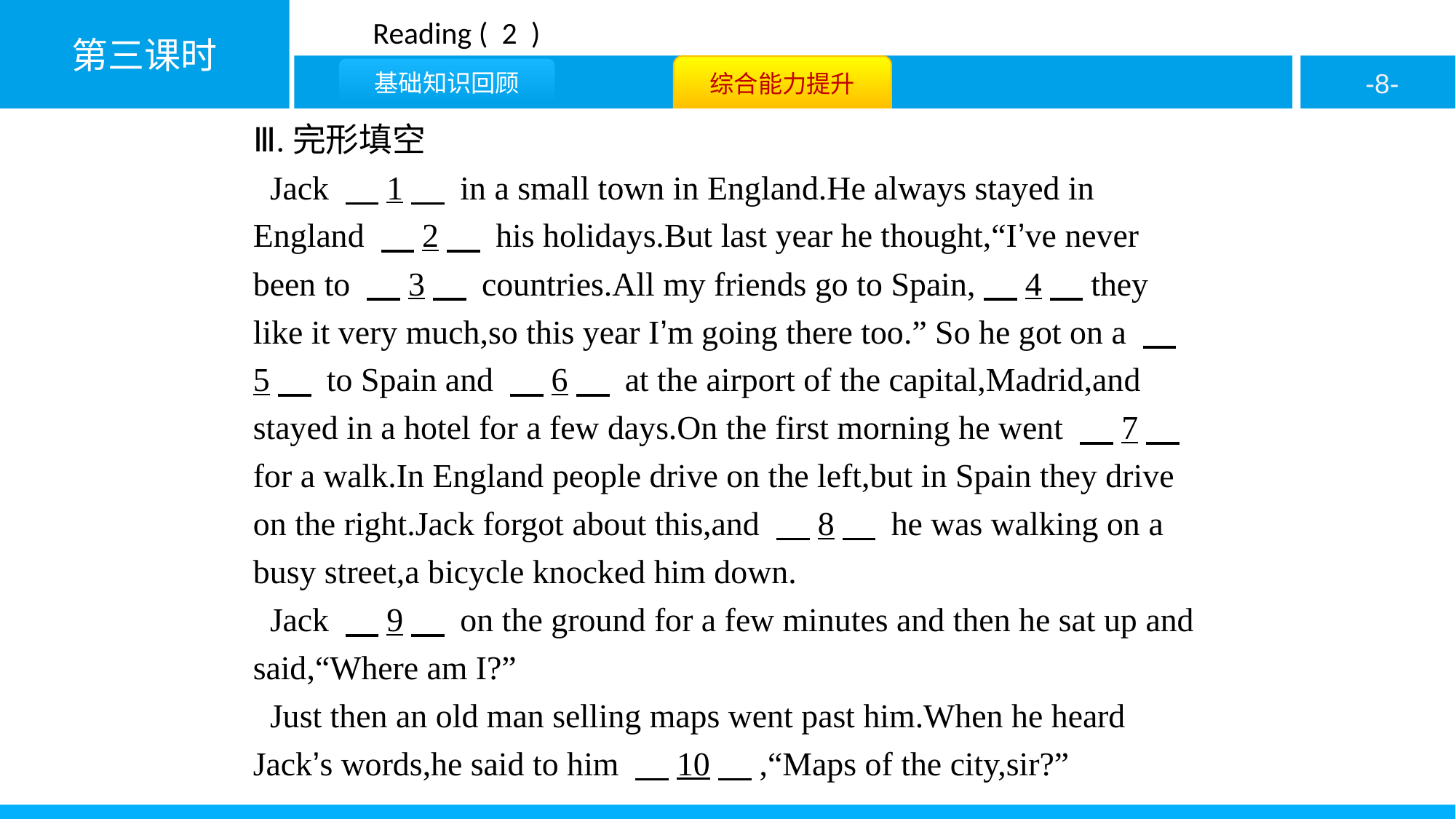

Ⅲ.完形填空
  Jack 　1　 in a small town in England.He always stayed in England 　2　 his holidays.But last year he thought,“I’ve never been to 　3　 countries.All my friends go to Spain,　4　they like it very much,so this year I’m going there too.” So he got on a 　5　 to Spain and 　6　 at the airport of the capital,Madrid,and stayed in a hotel for a few days.On the first morning he went 　7　 for a walk.In England people drive on the left,but in Spain they drive on the right.Jack forgot about this,and 　8　 he was walking on a busy street,a bicycle knocked him down.
  Jack 　9　 on the ground for a few minutes and then he sat up and said,“Where am I?”
  Just then an old man selling maps went past him.When he heard Jack’s words,he said to him 　10　,“Maps of the city,sir?”